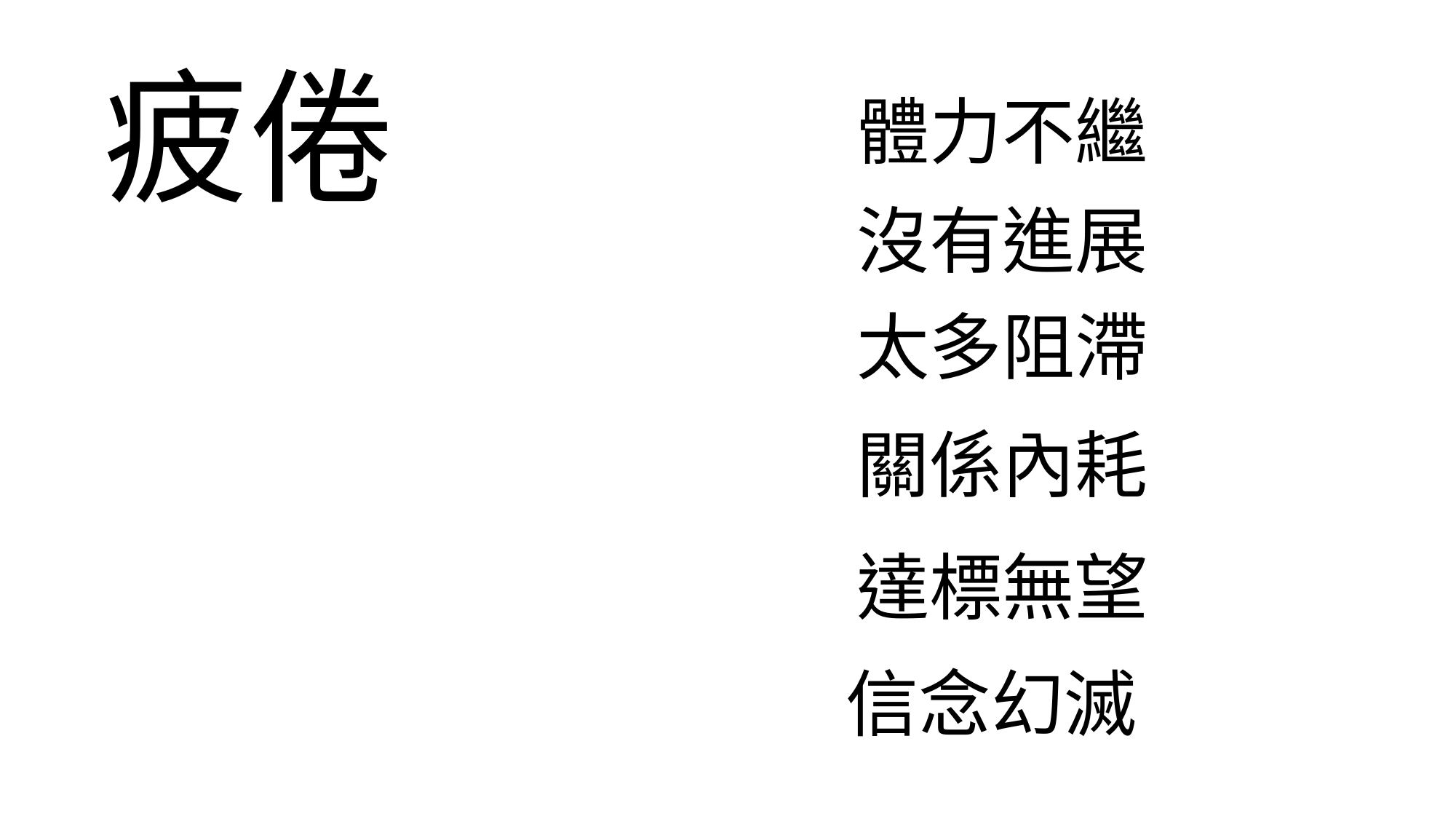

疲倦
體力不繼
沒有進展
太多阻滯
關係內耗
達標無望
信念幻滅